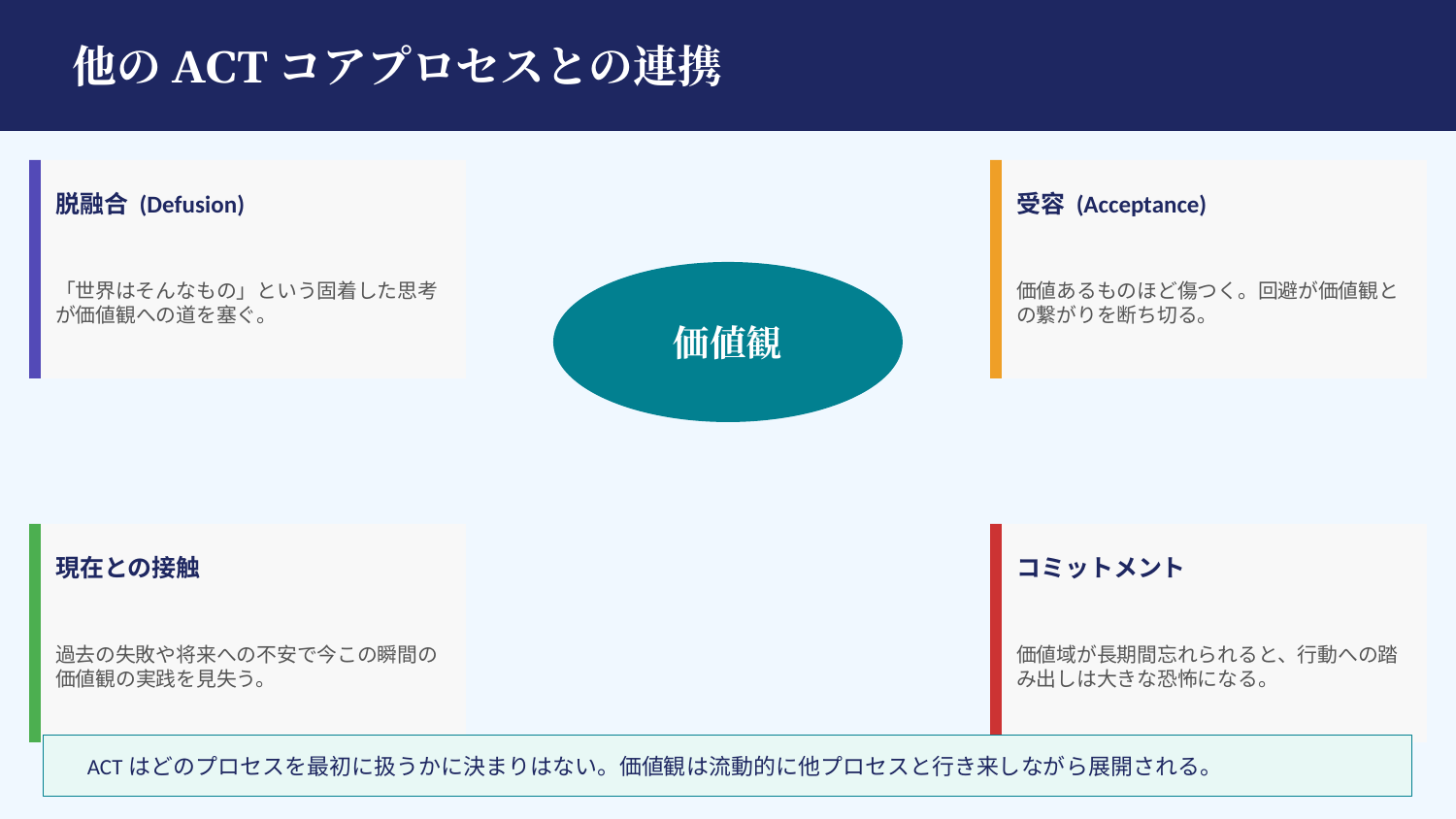

他のACTコアプロセスとの連携

脱融合 (Defusion)
受容 (Acceptance)
「世界はそんなもの」という固着した思考が価値観への道を塞ぐ。
価値あるものほど傷つく。回避が価値観との繋がりを断ち切る。

価値観

現在との接触
コミットメント
過去の失敗や将来への不安で今この瞬間の価値観の実践を見失う。
価値域が長期間忘れられると、行動への踏み出しは大きな恐怖になる。

ACTはどのプロセスを最初に扱うかに決まりはない。価値観は流動的に他プロセスと行き来しながら展開される。